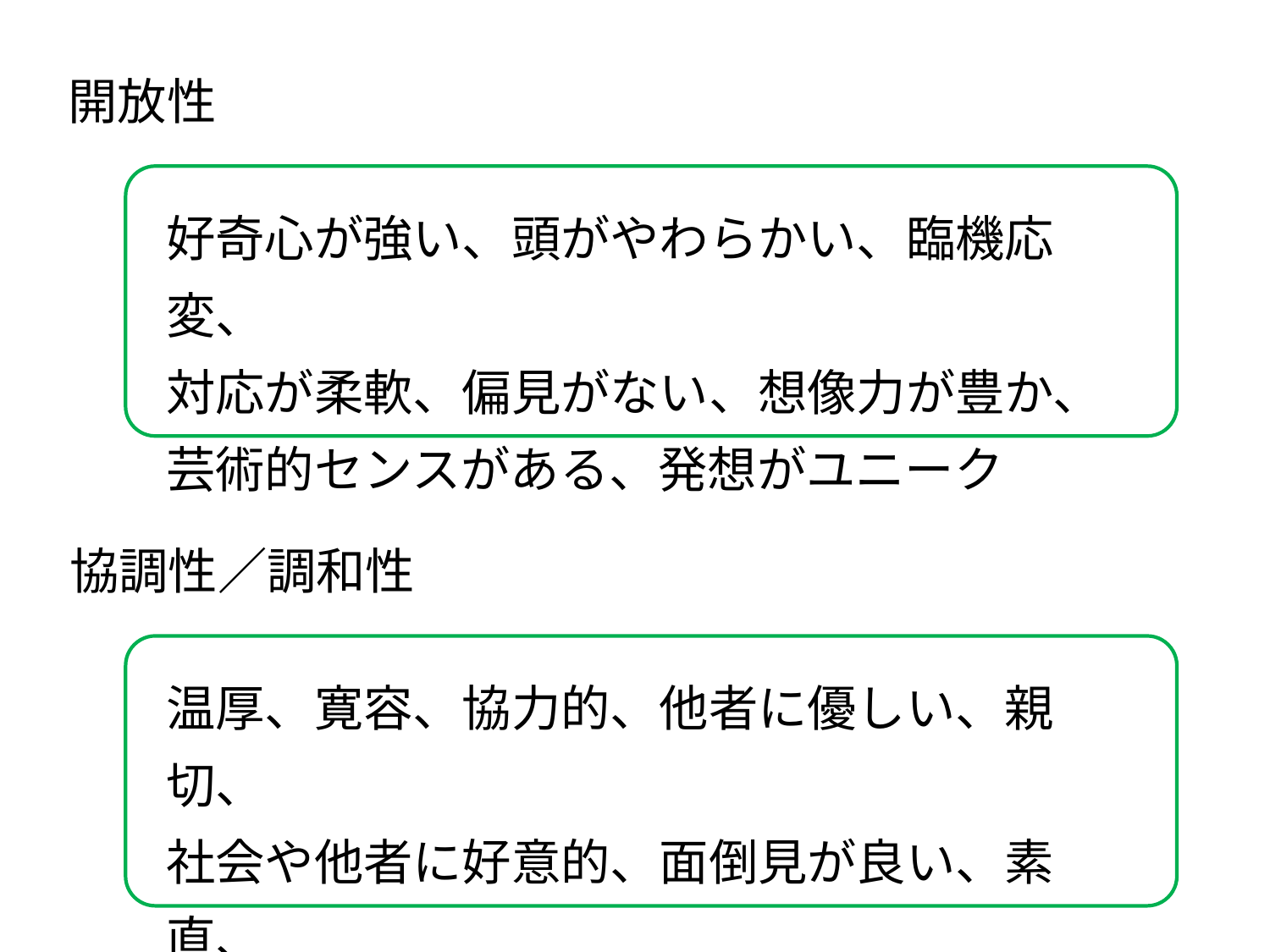

開放性

好奇心が強い、頭がやわらかい、臨機応変、
対応が柔軟、偏見がない、想像力が豊か、
芸術的センスがある、発想がユニーク
協調性／調和性

温厚、寛容、協力的、他者に優しい、親切、
社会や他者に好意的、面倒見が良い、素直、
思いやりがある、利他的、感じが良い